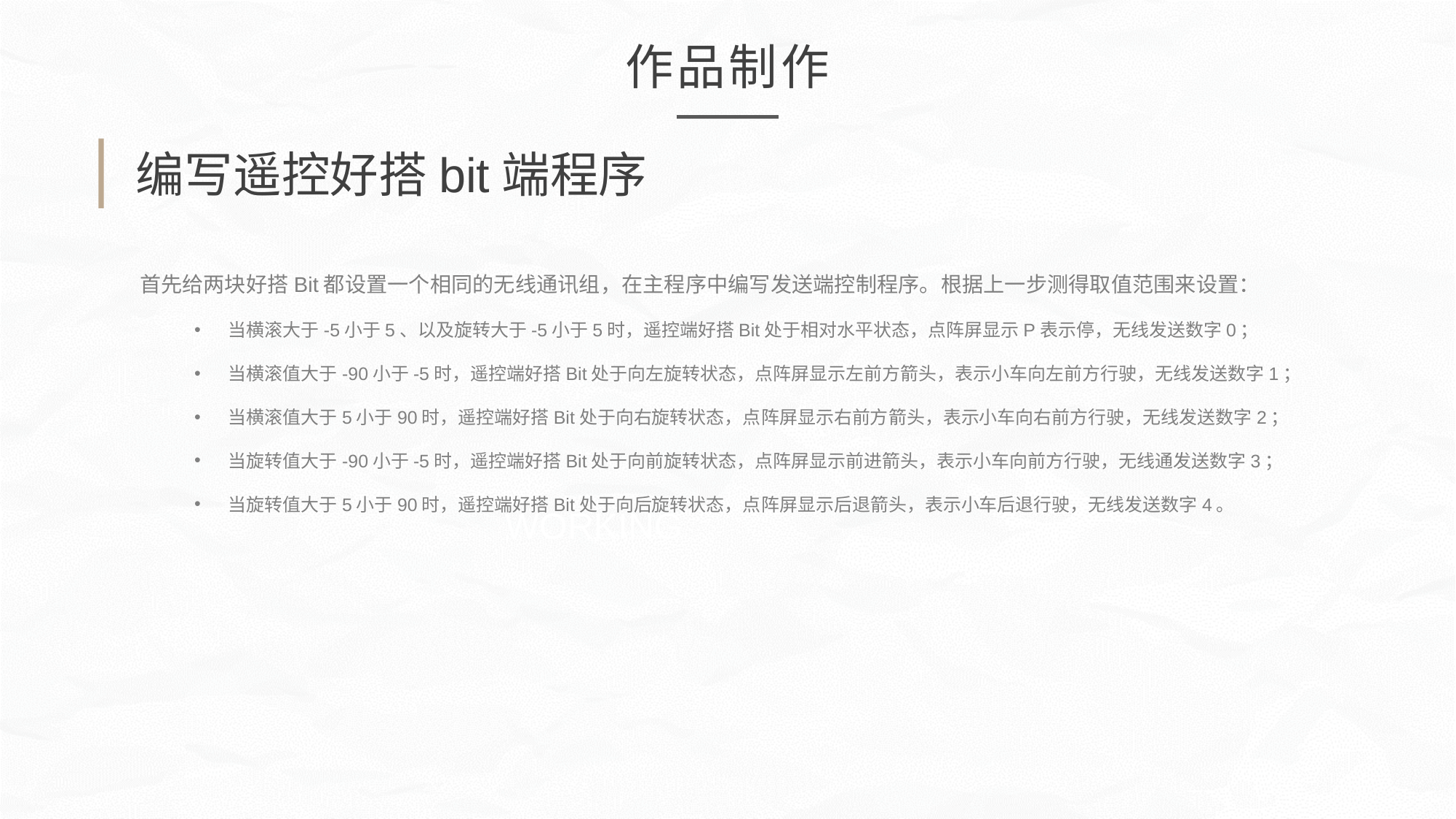

作品制作

编写遥控好搭bit端程序

首先给两块好搭Bit都设置一个相同的无线通讯组，在主程序中编写发送端控制程序。根据上一步测得取值范围来设置：
当横滚大于-5小于5、以及旋转大于-5小于5时，遥控端好搭Bit处于相对水平状态，点阵屏显示P表示停，无线发送数字0；
当横滚值大于-90小于-5时，遥控端好搭Bit处于向左旋转状态，点阵屏显示左前方箭头，表示小车向左前方行驶，无线发送数字1；
当横滚值大于5小于90时，遥控端好搭Bit处于向右旋转状态，点阵屏显示右前方箭头，表示小车向右前方行驶，无线发送数字2；
当旋转值大于-90小于-5时，遥控端好搭Bit处于向前旋转状态，点阵屏显示前进箭头，表示小车向前方行驶，无线通发送数字3；
当旋转值大于5小于90时，遥控端好搭Bit处于向后旋转状态，点阵屏显示后退箭头，表示小车后退行驶，无线发送数字4。
WORKING